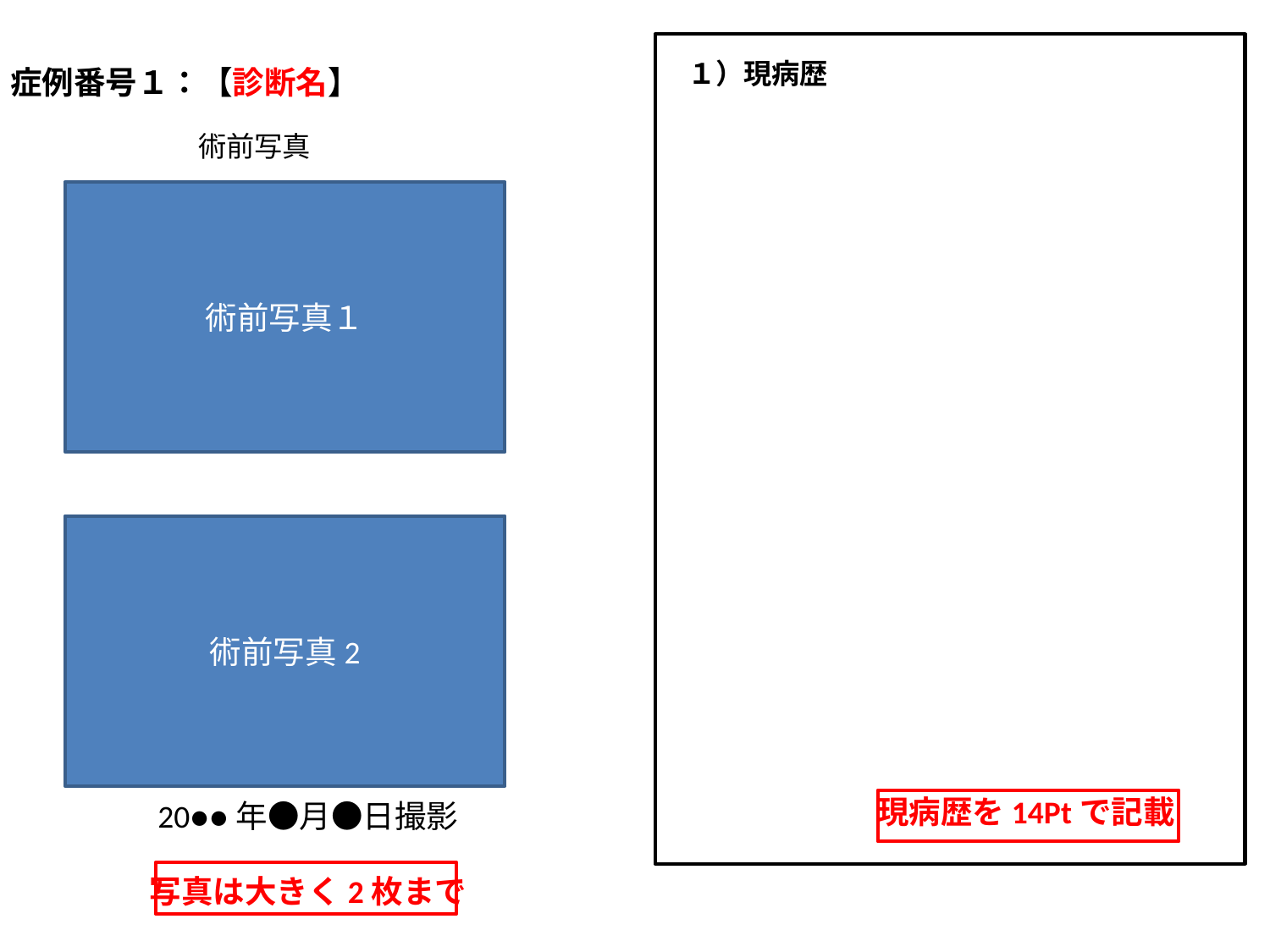

１）現病歴
症例番号１：【診断名】
術前写真
術前写真１
術前写真2
現病歴を14Ptで記載
20●●年●月●日撮影

写真は大きく2枚まで